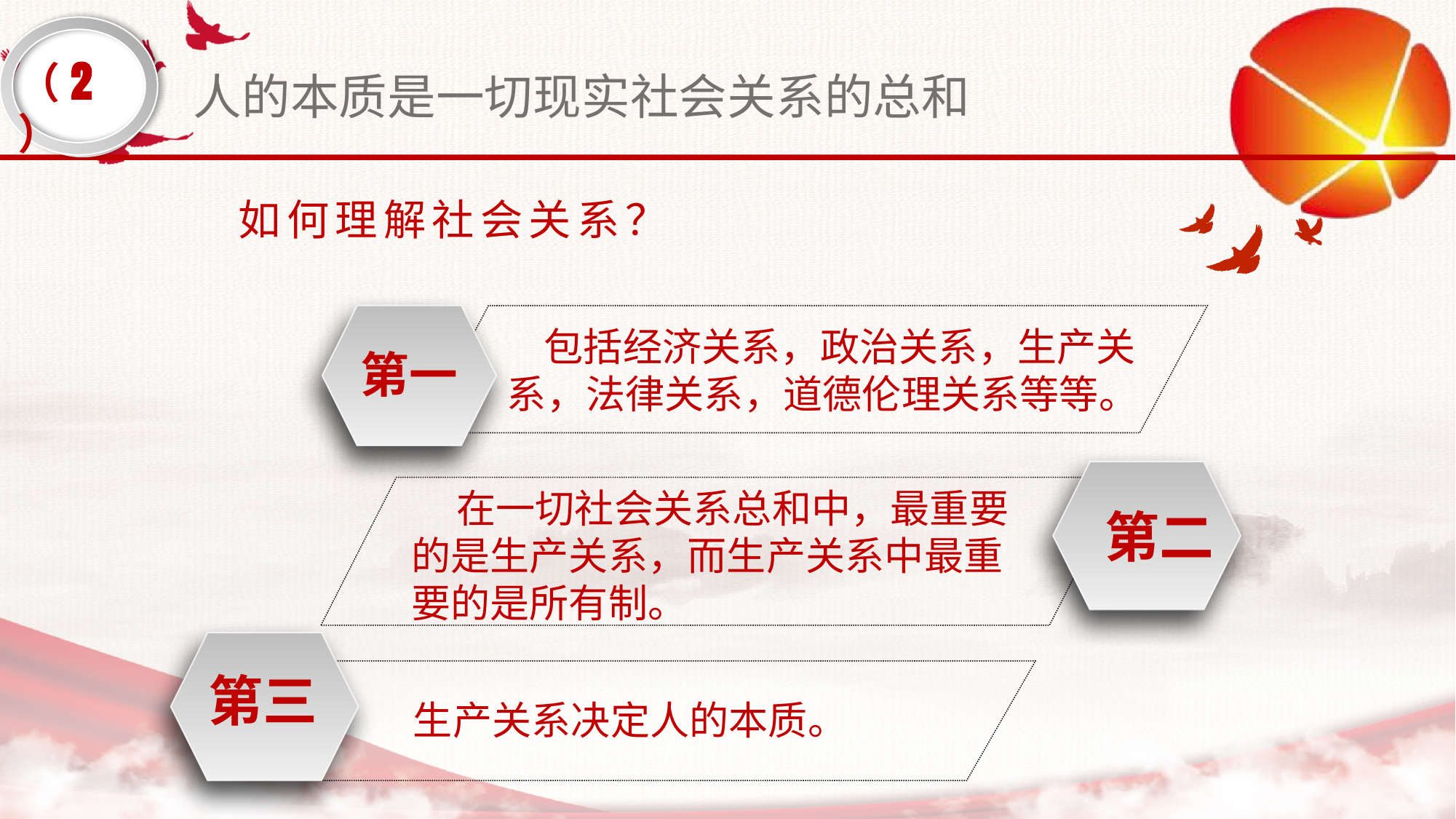

（2）
人的本质是一切现实社会关系的总和

如何理解社会关系？

第一

   包括经济关系，政治关系，生产关系，法律关系，道德伦理关系等等。

第二

    在一切社会关系总和中，最重要的是生产关系，而生产关系中最重要的是所有制。

第三

生产关系决定人的本质。